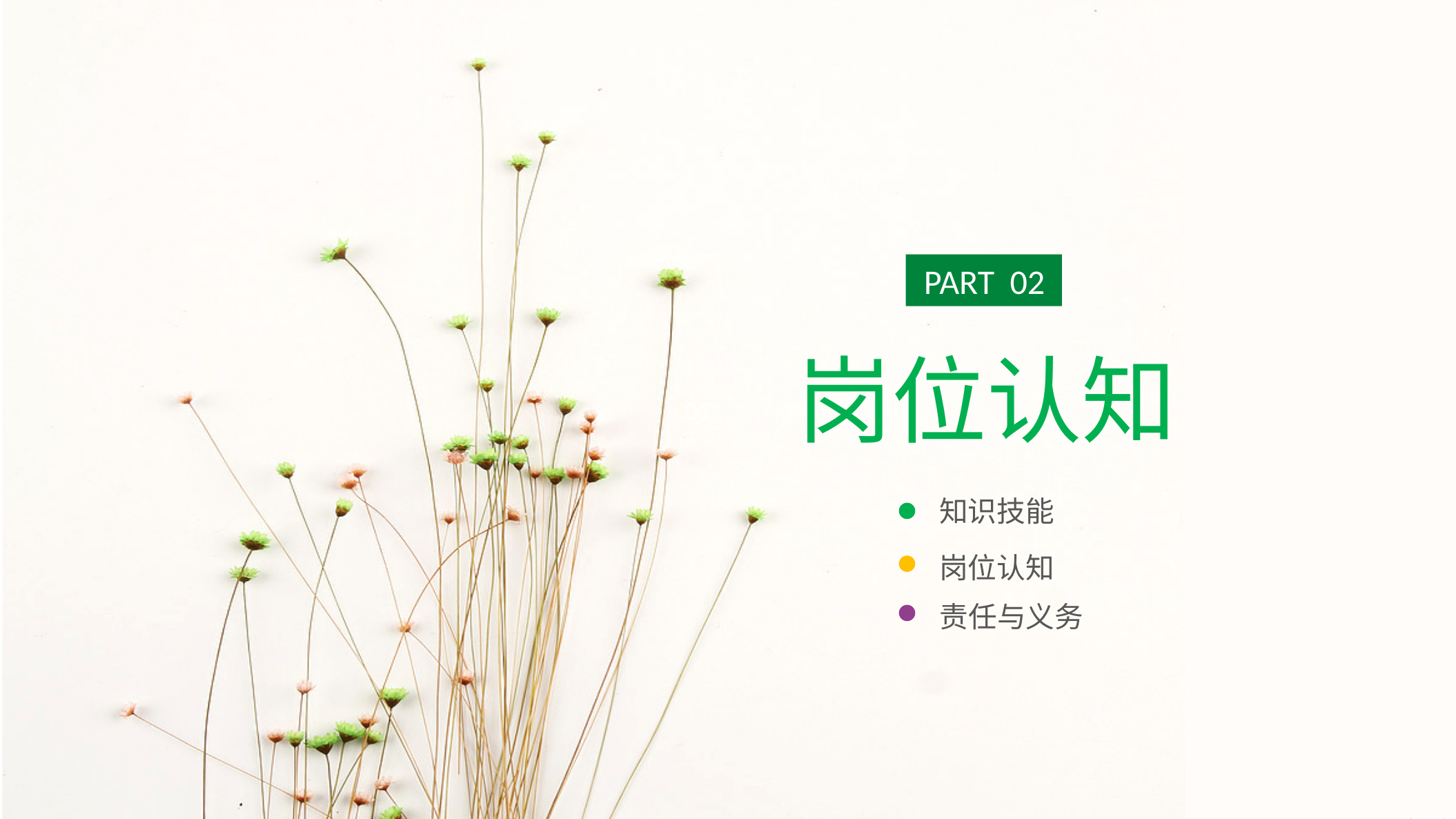

01

 PART  02
岗位认知
知识技能

岗位认知

责任与义务